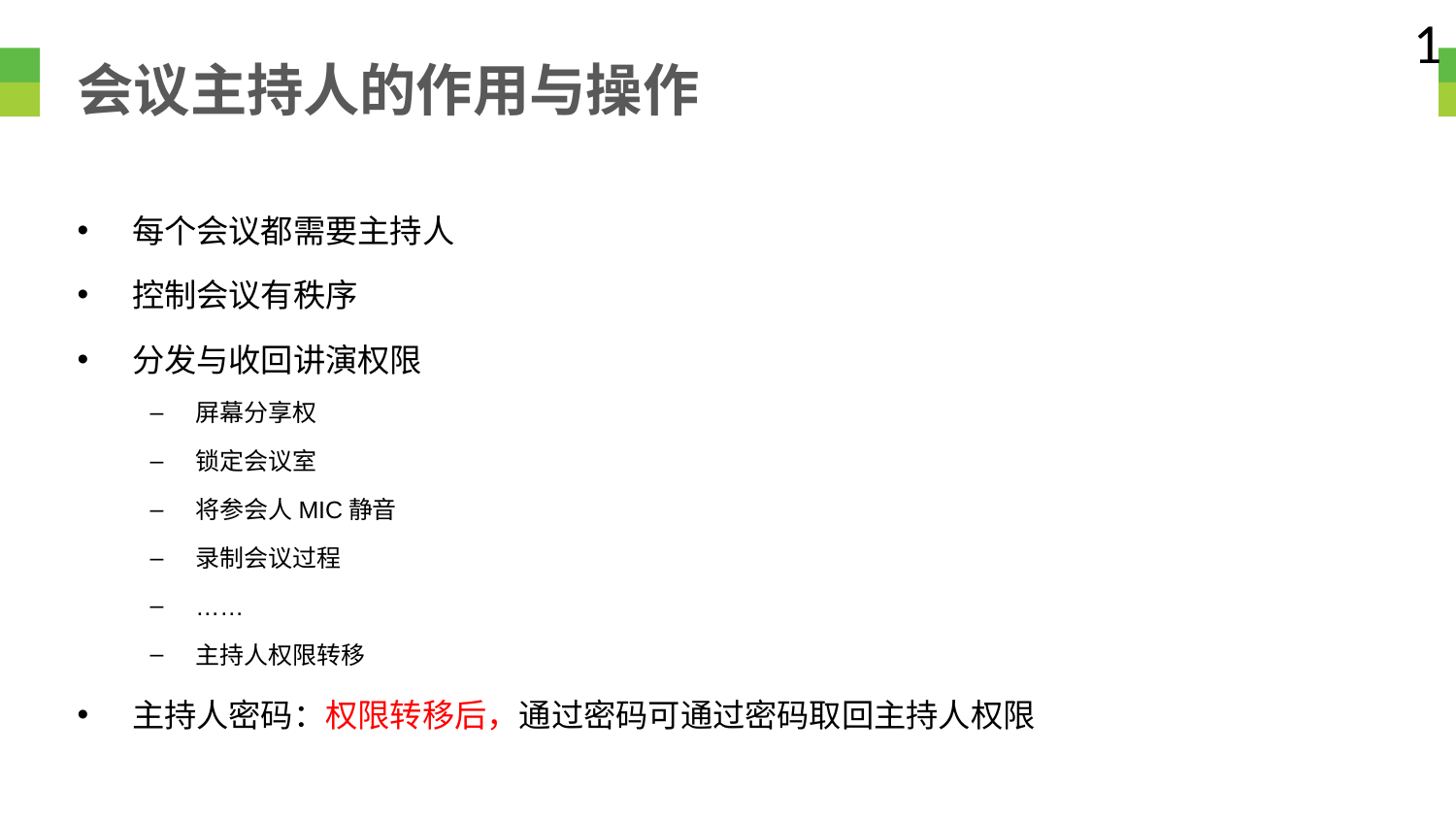

1

会议主持人的作用与操作

每个会议都需要主持人
控制会议有秩序
分发与收回讲演权限
屏幕分享权
锁定会议室
将参会人MIC静音
录制会议过程
……
主持人权限转移
主持人密码：权限转移后，通过密码可通过密码取回主持人权限